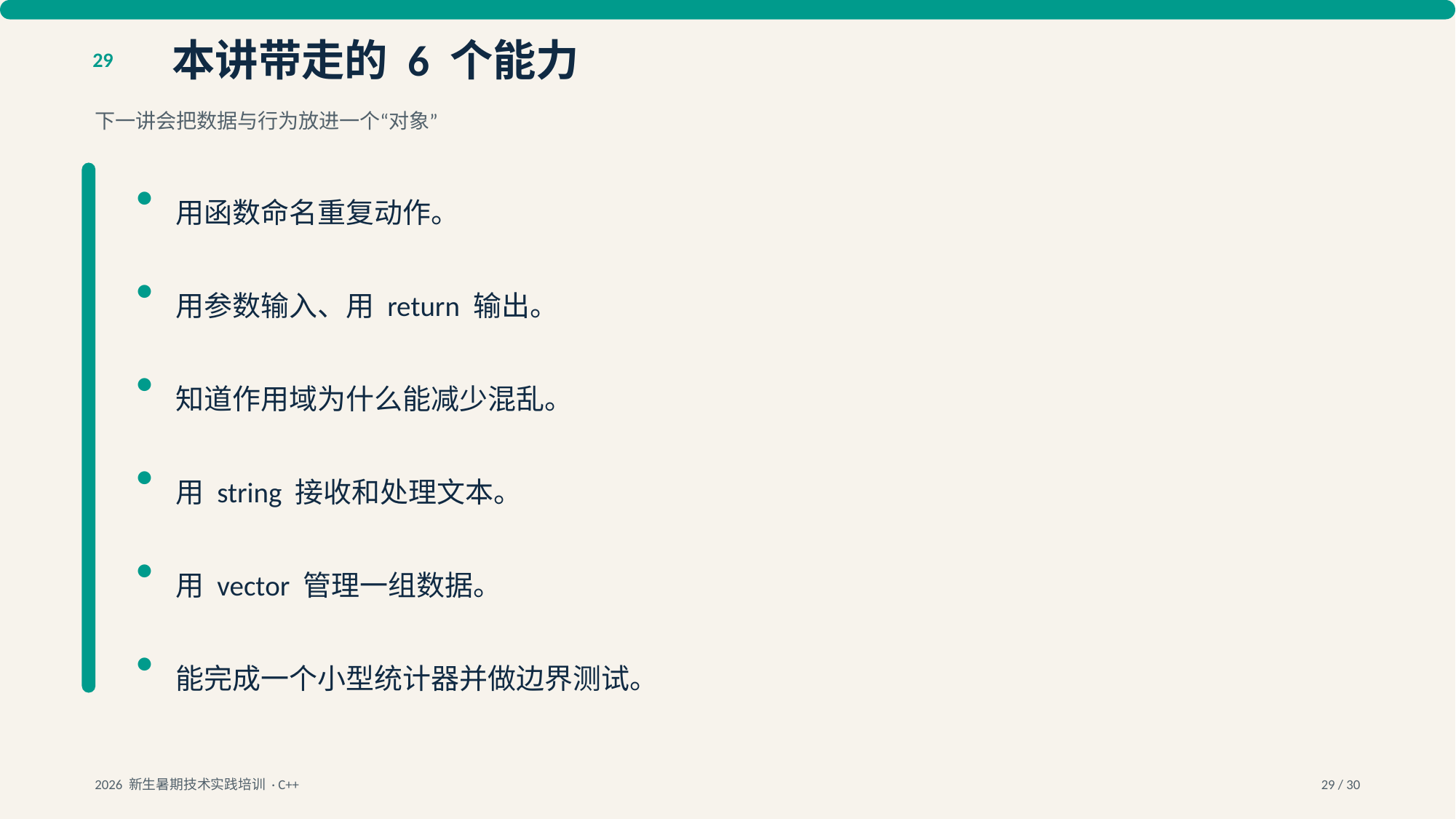

本讲带走的 6 个能力
29
下一讲会把数据与行为放进一个“对象”

•
用函数命名重复动作。
•
用参数输入、用 return 输出。
•
知道作用域为什么能减少混乱。
•
用 string 接收和处理文本。
•
用 vector 管理一组数据。
•
能完成一个小型统计器并做边界测试。
2026 新生暑期技术实践培训 · C++
29 / 30